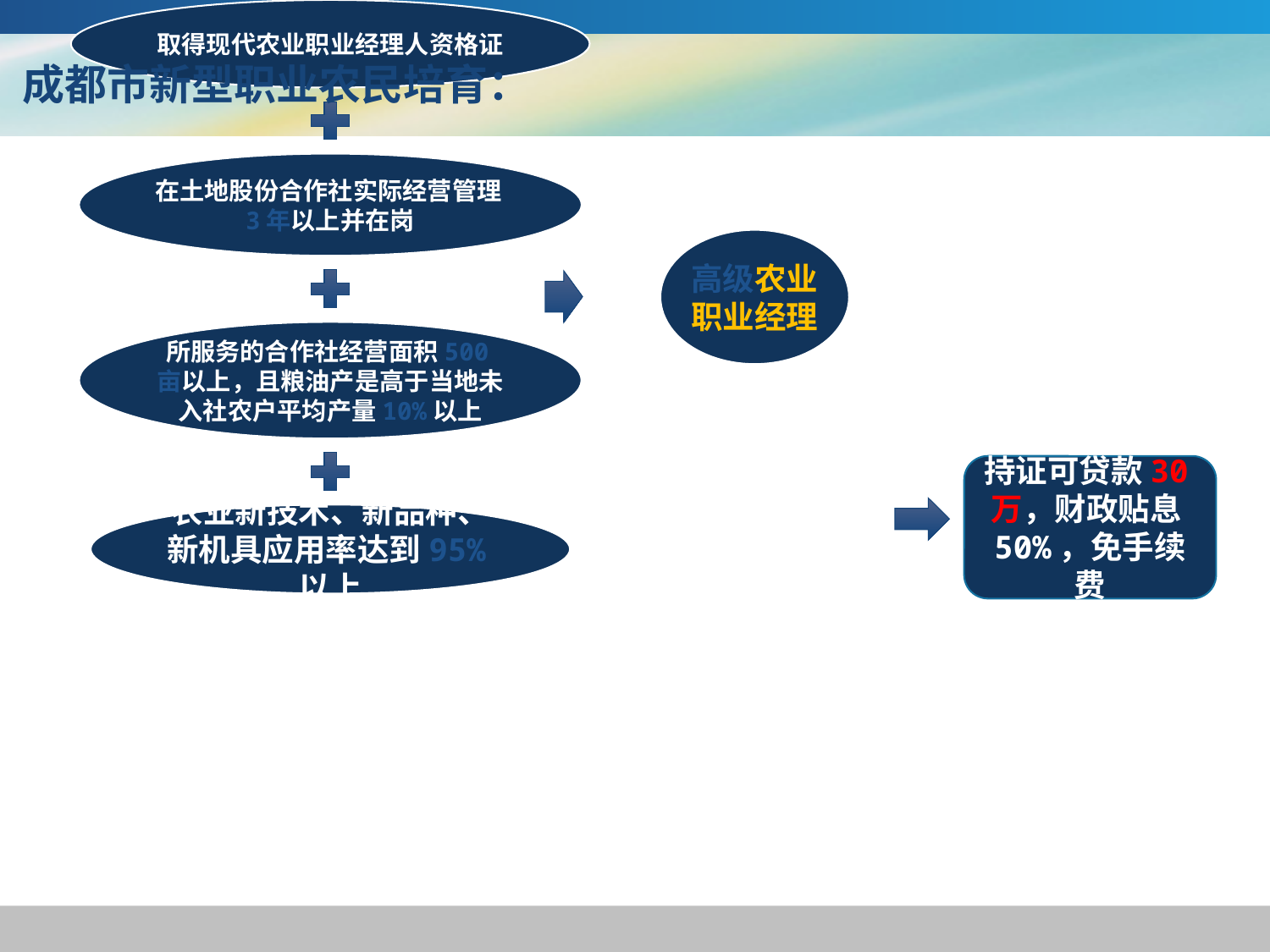

成都市新型职业农民培育：

取得现代农业职业经理人资格证

在土地股份合作社实际经营管理3年以上并在岗

所服务的合作社经营面积500亩以上，且粮油产是高于当地未入社农户平均产量10%以上

农业新技术、新品种、新机具应用率达到95%以上

高级农业职业经理
持证可贷款30万，财政贴息50%，免手续费